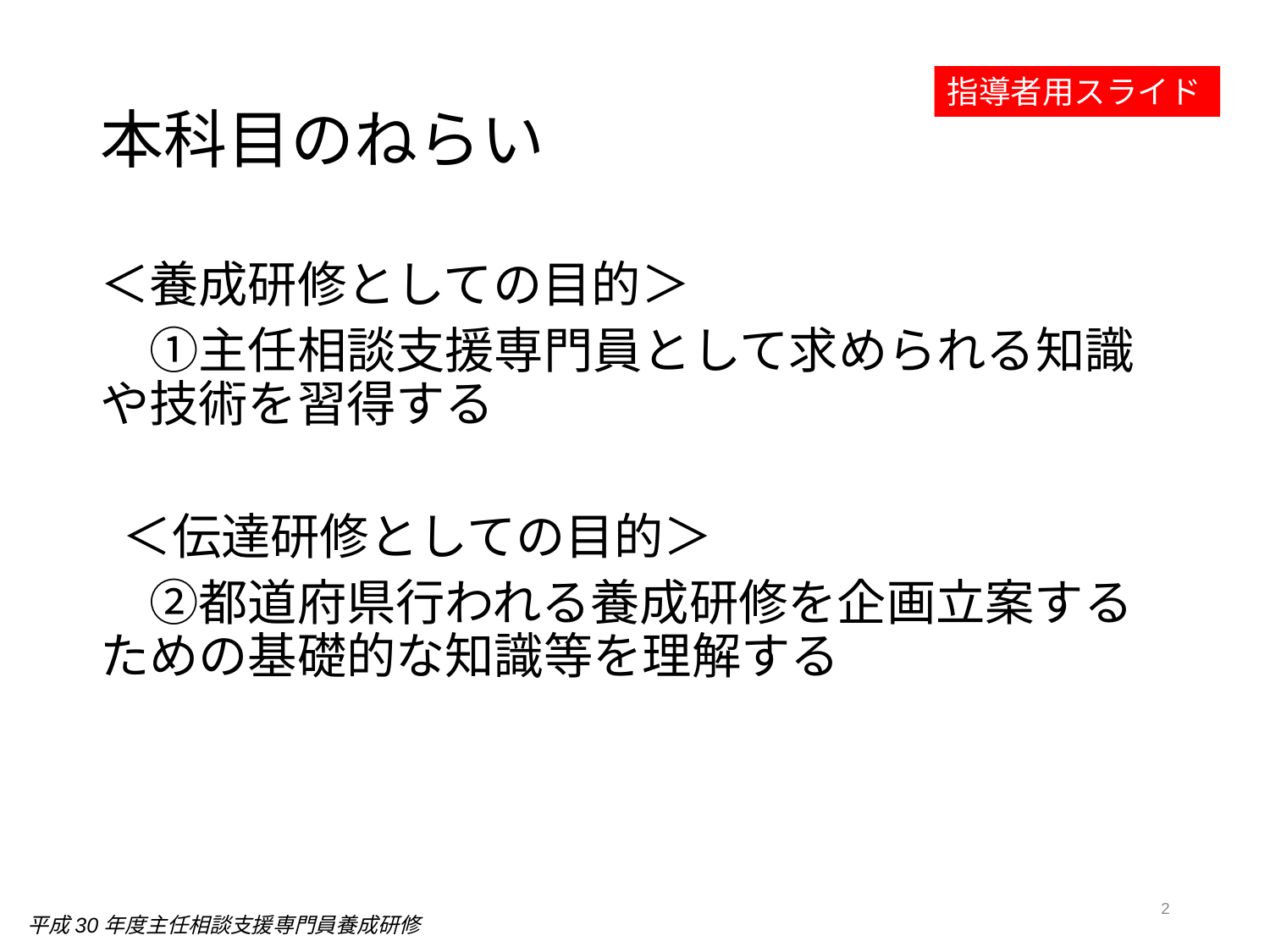

# 本科目のねらい
指導者用スライド
＜養成研修としての目的＞
　①主任相談支援専門員として求められる知識や技術を習得する

 ＜伝達研修としての目的＞
　②都道府県行われる養成研修を企画立案するための基礎的な知識等を理解する

2
平成30年度主任相談支援専門員養成研修